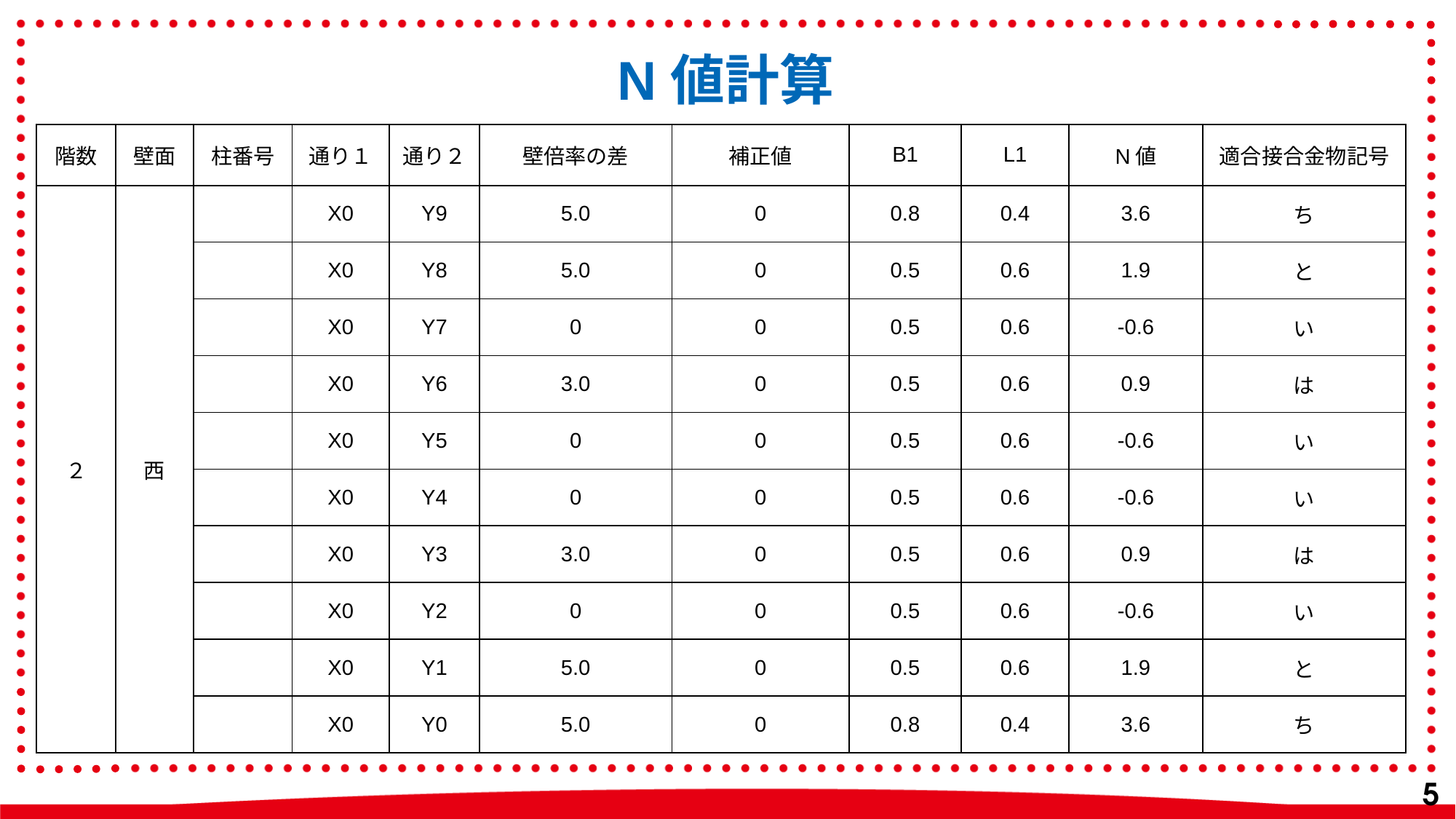

N値計算

| 階数 | 壁面 | 柱番号 | 通り１ | 通り２ | 壁倍率の差 | 補正値 | B1 | L1 | N値 | 適合接合金物記号 |
| --- | --- | --- | --- | --- | --- | --- | --- | --- | --- | --- |
| ２ | 西 |  | X0 | Y9 | 5.0 | 0 | 0.8 | 0.4 | 3.6 | ち |
|  |  |  | X0 | Y8 | 5.0 | 0 | 0.5 | 0.6 | 1.9 | と |
|  |  |  | X0 | Y7 | 0 | 0 | 0.5 | 0.6 | -0.6 | い |
|  |  |  | X0 | Y6 | 3.0 | 0 | 0.5 | 0.6 | 0.9 | は |
|  |  |  | X0 | Y5 | 0 | 0 | 0.5 | 0.6 | -0.6 | い |
|  |  |  | X0 | Y4 | 0 | 0 | 0.5 | 0.6 | -0.6 | い |
|  |  |  | X0 | Y3 | 3.0 | 0 | 0.5 | 0.6 | 0.9 | は |
|  |  |  | X0 | Y2 | 0 | 0 | 0.5 | 0.6 | -0.6 | い |
|  |  |  | X0 | Y1 | 5.0 | 0 | 0.5 | 0.6 | 1.9 | と |
|  |  |  | X0 | Y0 | 5.0 | 0 | 0.8 | 0.4 | 3.6 | ち |

55